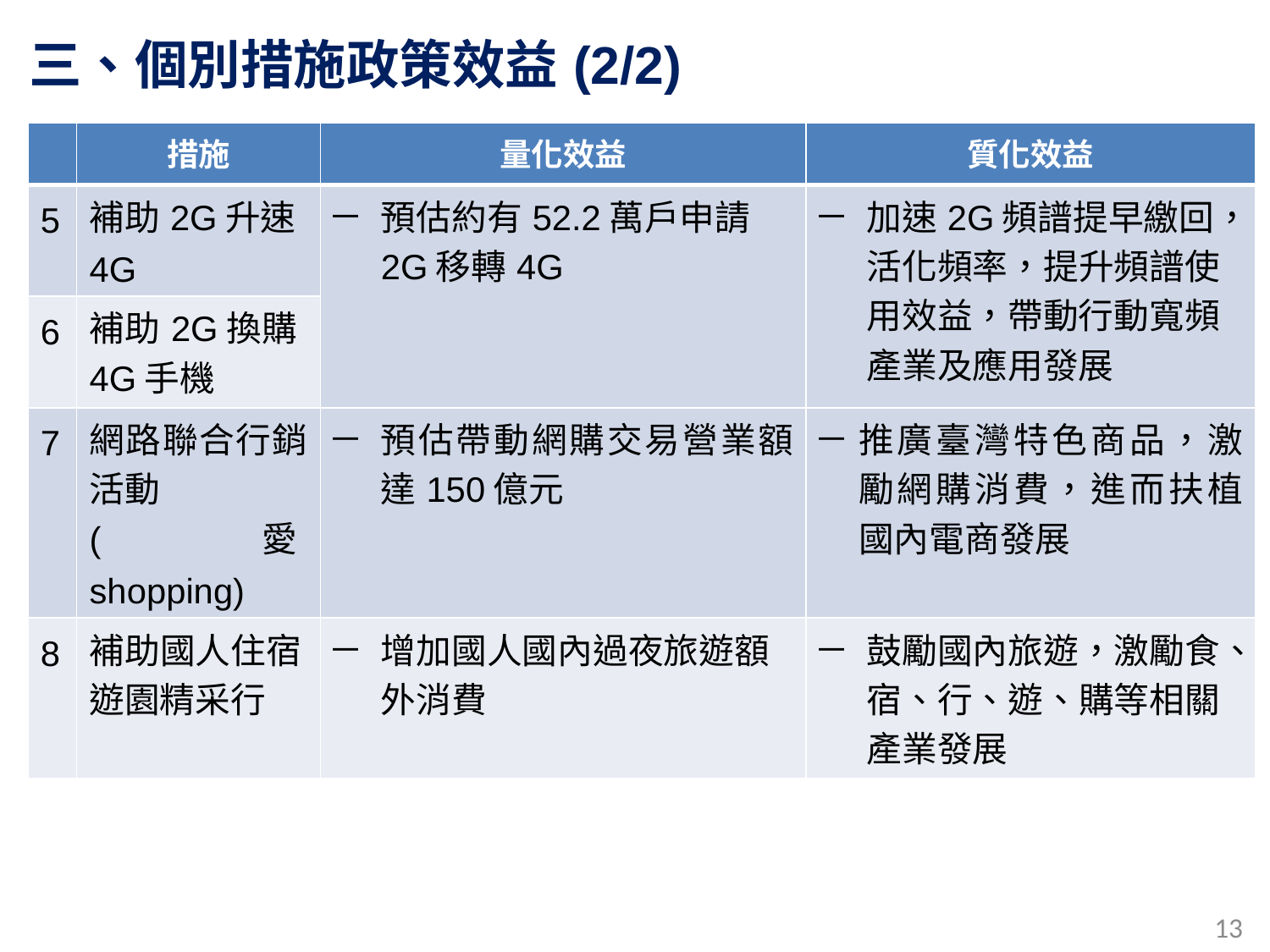

三、個別措施政策效益(2/2)
|  | 措施 | 量化效益 | 質化效益 |
| --- | --- | --- | --- |
| 5 | 補助2G升速4G | 預估約有52.2萬戶申請2G移轉4G | 加速2G頻譜提早繳回，活化頻率，提升頻譜使用效益，帶動行動寬頻產業及應用發展 |
| 6 | 補助2G換購4G手機 |  |  |
| 7 | 網路聯合行銷活動 (愛shopping) | 預估帶動網購交易營業額達150億元 | 推廣臺灣特色商品，激勵網購消費，進而扶植國內電商發展 |
| 8 | 補助國人住宿遊園精采行 | 增加國人國內過夜旅遊額外消費 | 鼓勵國內旅遊，激勵食、宿、行、遊、購等相關產業發展 |
13